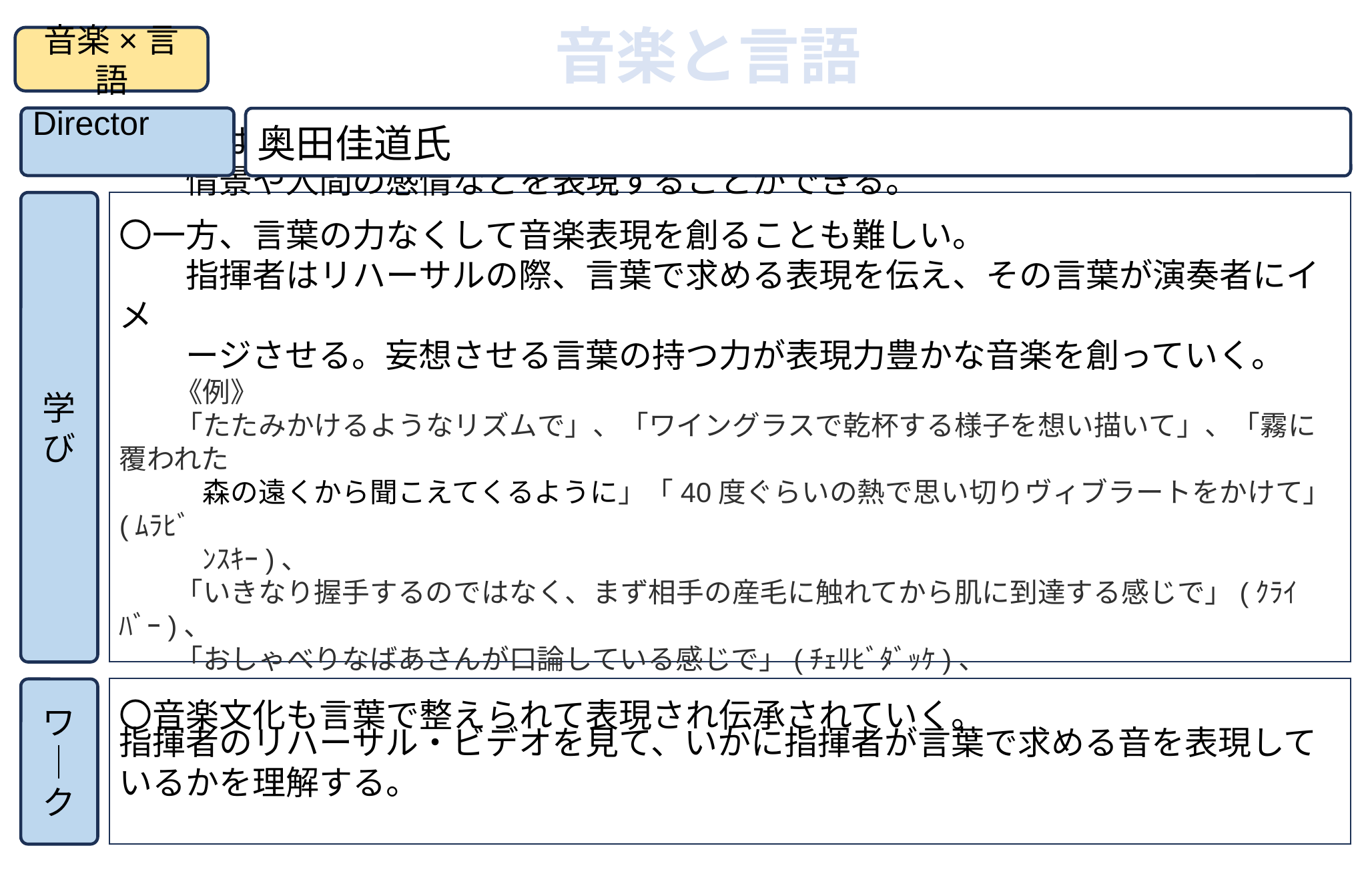

音楽と言語
音楽×言語
Director
奥田佳道氏
学び
〇音楽は言語が生まれる以前から存在していて、言葉では表現できない自然の
　　情景や人間の感情などを表現することができる。

〇一方、言葉の力なくして音楽表現を創ることも難しい。
　　指揮者はリハーサルの際、言葉で求める表現を伝え、その言葉が演奏者にイメ
　　ージさせる。妄想させる言葉の持つ力が表現力豊かな音楽を創っていく。
　　《例》
　　「たたみかけるようなリズムで」、「ワイングラスで乾杯する様子を想い描いて」、「霧に覆われた
　　　森の遠くから聞こえてくるように」「40度ぐらいの熱で思い切りヴィブラートをかけて」(ﾑﾗﾋﾞ
　　　ﾝｽｷｰ)、
　　「いきなり握手するのではなく、まず相手の産毛に触れてから肌に到達する感じで」(ｸﾗｲﾊﾞｰ)、
　　「おしゃべりなばあさんが口論している感じで」(ﾁｪﾘﾋﾞﾀﾞｯｹ)、

〇音楽文化も言葉で整えられて表現され伝承されていく。
指揮者のリハーサル・ビデオを見て、いかに指揮者が言葉で求める音を表現して
いるかを理解する。
ワ│ク